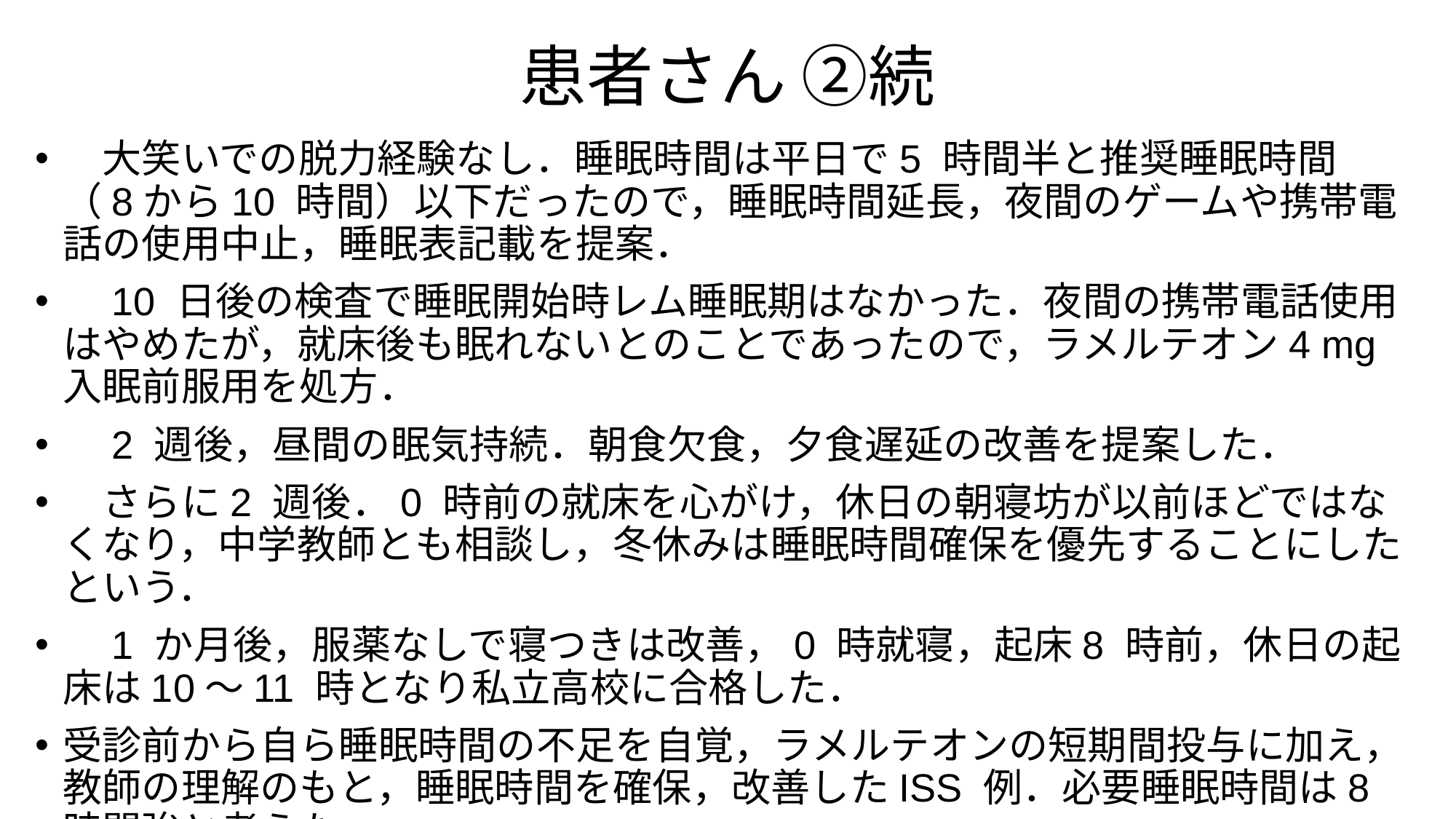

# 患者さん ②続
　大笑いでの脱力経験なし．睡眠時間は平日で5 時間半と推奨睡眠時間（8から10 時間）以下だったので，睡眠時間延長，夜間のゲームや携帯電話の使用中止，睡眠表記載を提案．
　10 日後の検査で睡眠開始時レム睡眠期はなかった．夜間の携帯電話使用はやめたが，就床後も眠れないとのことであったので，ラメルテオン4 mg 入眠前服用を処方．
　2 週後，昼間の眠気持続．朝食欠食，夕食遅延の改善を提案した．
　さらに2 週後．0 時前の就床を心がけ，休日の朝寝坊が以前ほどではなくなり，中学教師とも相談し，冬休みは睡眠時間確保を優先することにしたという．
　1 か月後，服薬なしで寝つきは改善，0 時就寝，起床8 時前，休日の起床は10～11 時となり私立高校に合格した．
受診前から自ら睡眠時間の不足を自覚，ラメルテオンの短期間投与に加え，教師の理解のもと，睡眠時間を確保，改善したISS 例．必要睡眠時間は8 時間強と考えた．